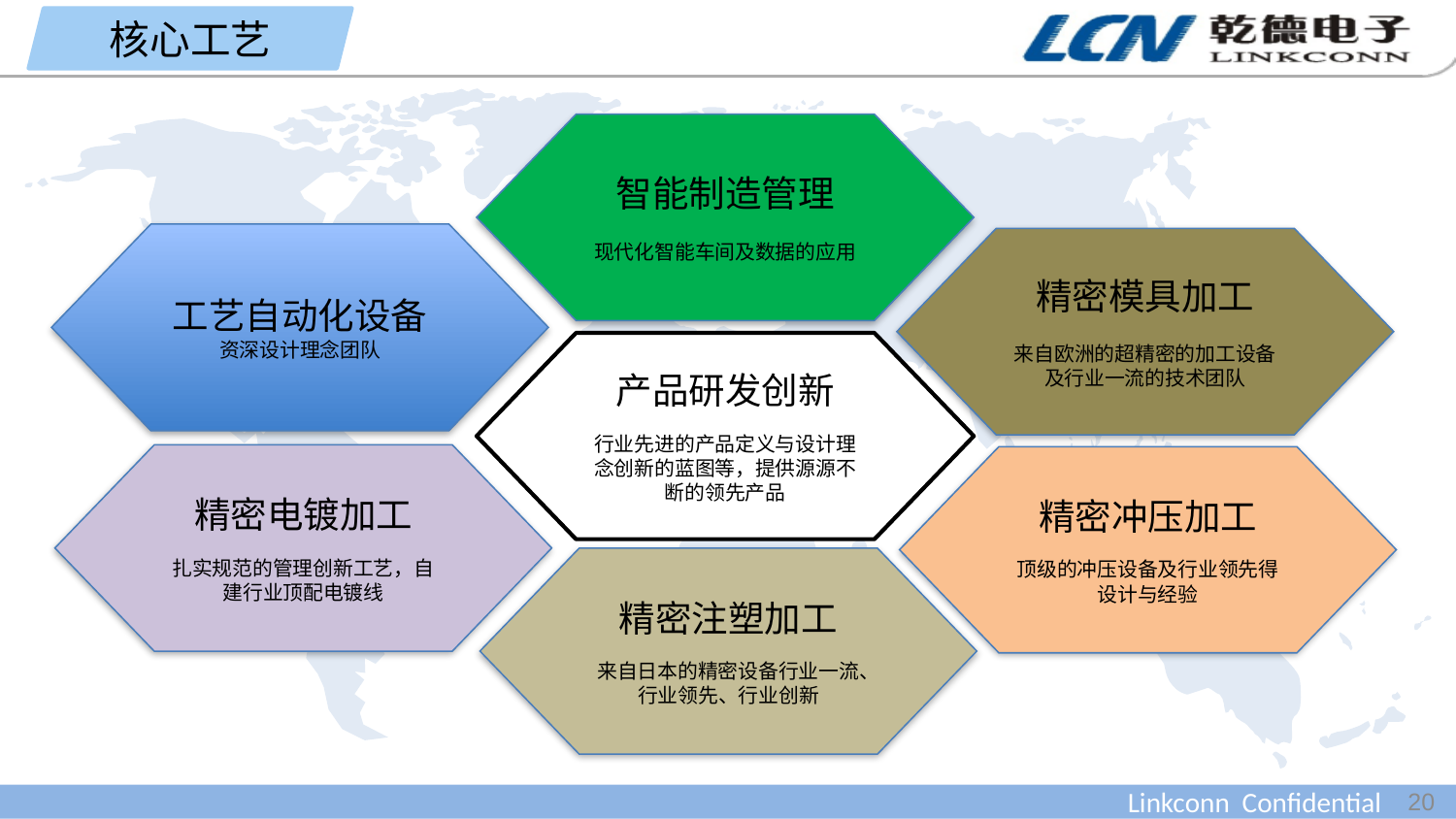

核心工艺
智能制造管理

现代化智能车间及数据的应用
工艺自动化设备
资深设计理念团队
精密模具加工

来自欧洲的超精密的加工设备及行业一流的技术团队
产品研发创新

行业先进的产品定义与设计理念创新的蓝图等，提供源源不断的领先产品
精密电镀加工

扎实规范的管理创新工艺，自建行业顶配电镀线
精密冲压加工

顶级的冲压设备及行业领先得设计与经验
精密注塑加工

来自日本的精密设备行业一流、行业领先、行业创新
20